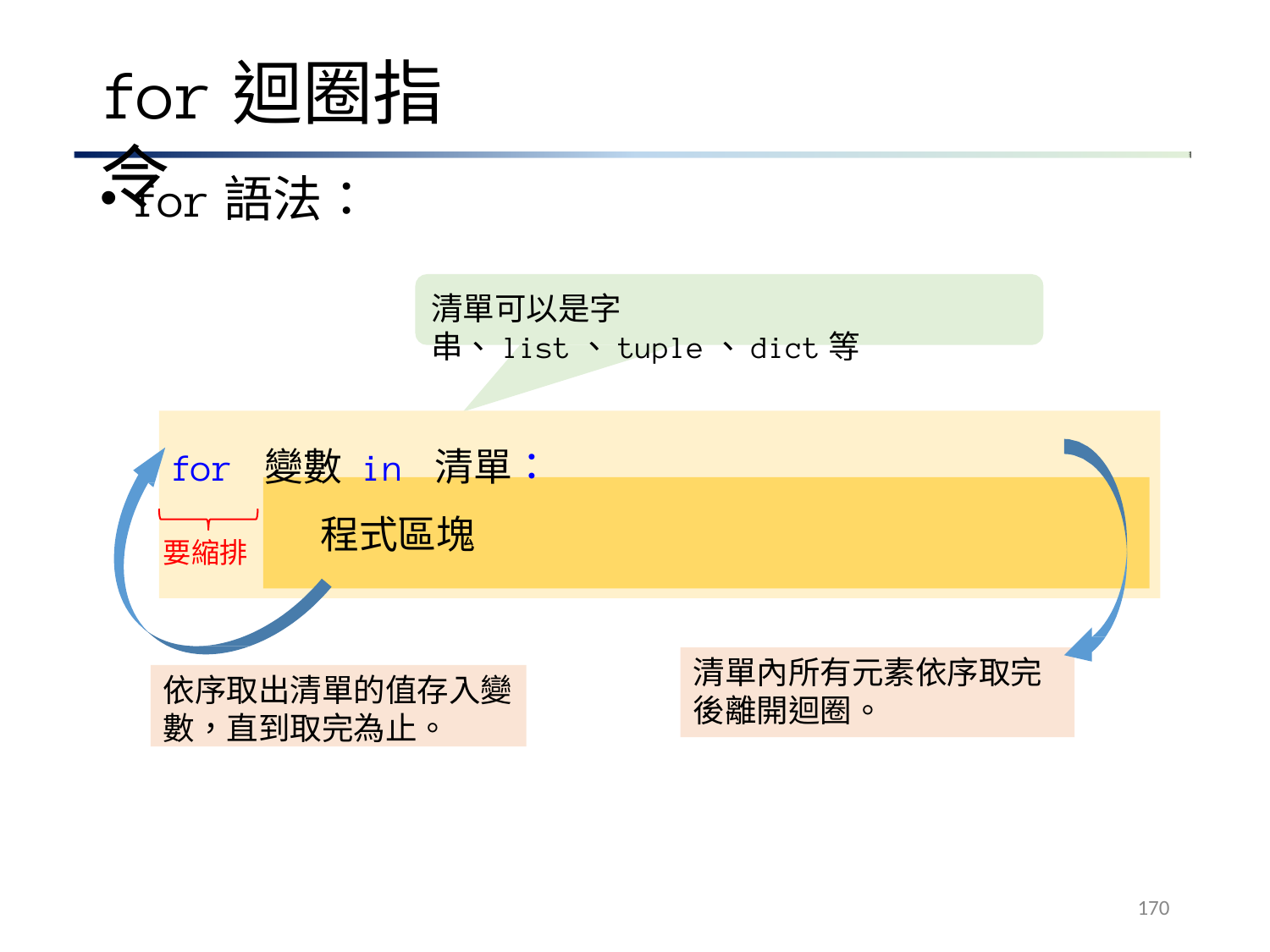

# for迴圈指令
for語法：

清單可以是字串、list、tuple、dict等

for 變數 in 清單：

程式區塊

要縮排

清單內所有元素依序取完 後離開迴圈。
依序取出清單的值存入變 數，直到取完為止。
170